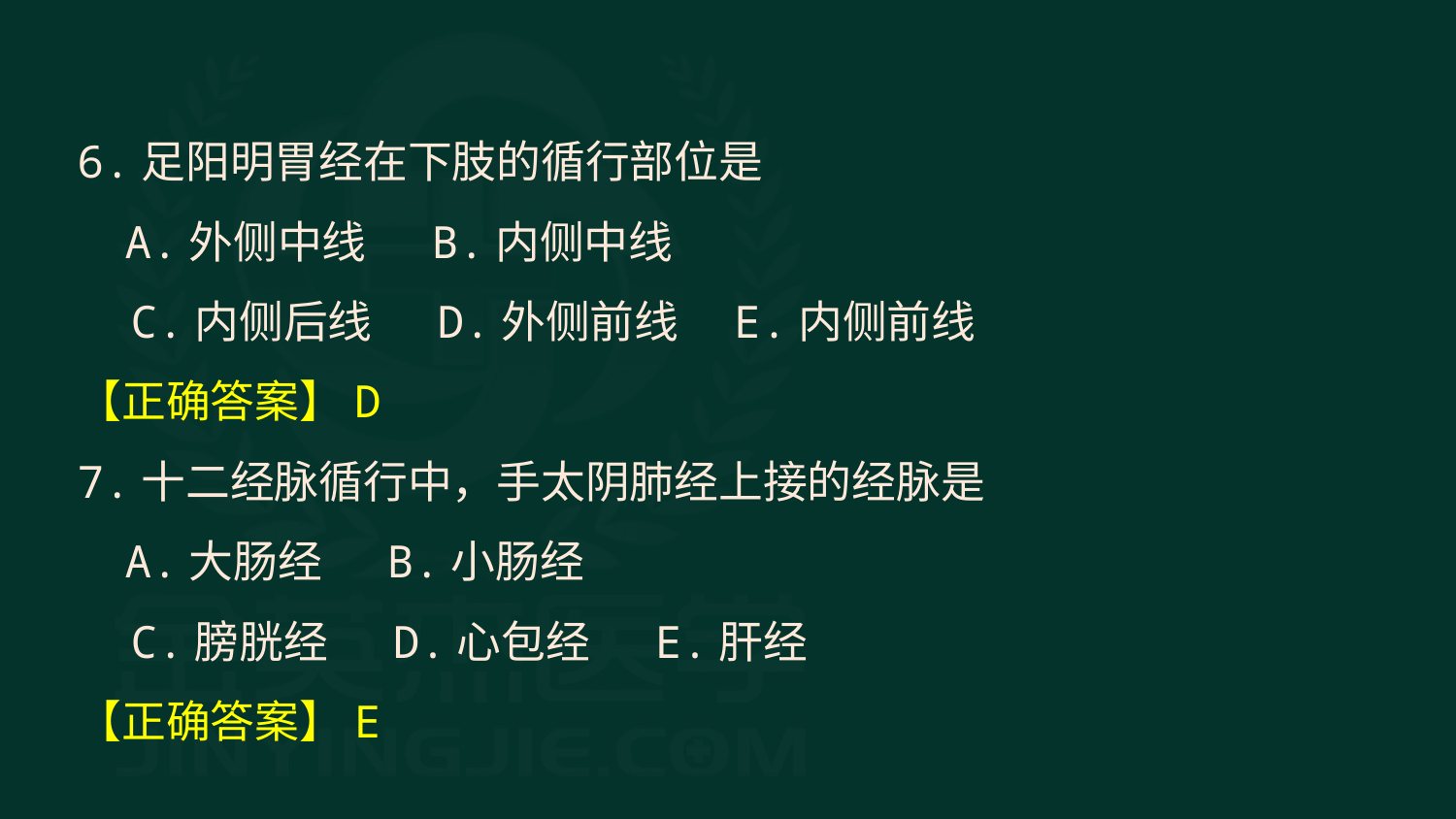

6.足阳明胃经在下肢的循行部位是
A.外侧中线 　B.内侧中线
  C.内侧后线 　D.外侧前线　E.内侧前线
【正确答案】D
7.十二经脉循行中，手太阴肺经上接的经脉是
A.大肠经 　B.小肠经
  C.膀胱经 　D.心包经 　E.肝经
【正确答案】E